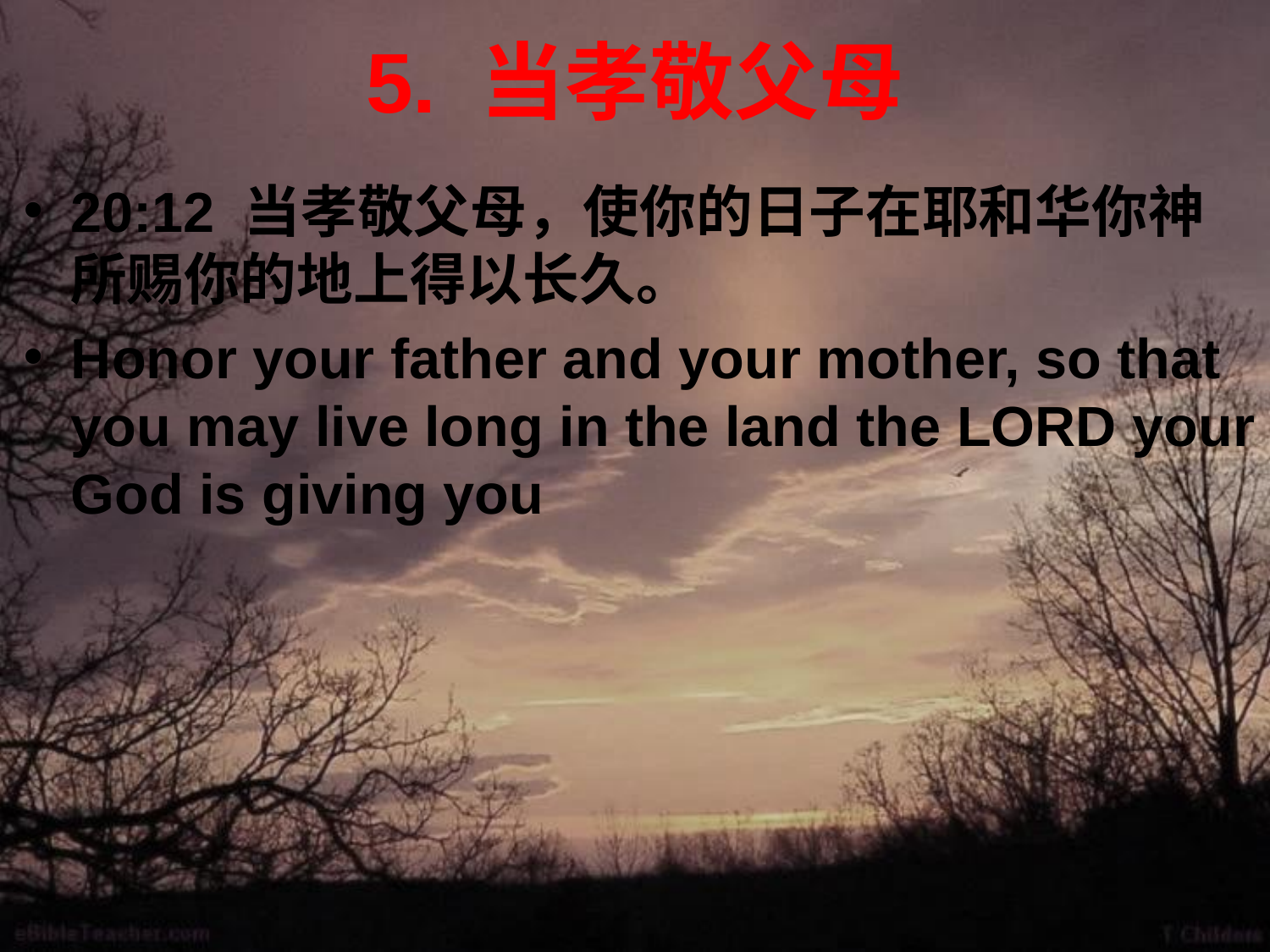

# 5. 当孝敬父母
20:12 当孝敬父母，使你的日子在耶和华你神所赐你的地上得以长久。
Honor your father and your mother, so that you may live long in the land the LORD your God is giving you